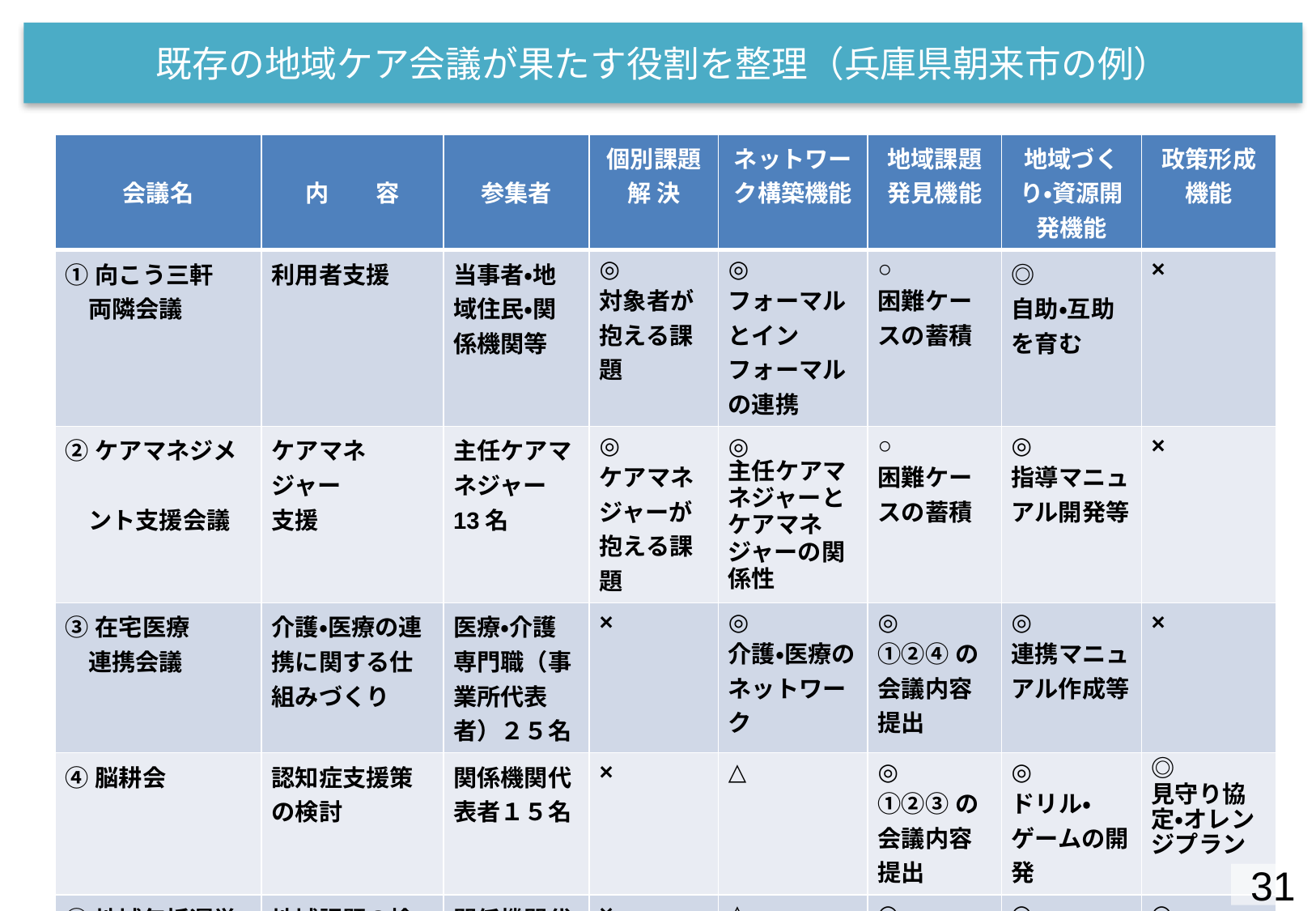

# 既存の地域ケア会議が果たす役割を整理（兵庫県朝来市の例）
| 会議名 | 内　　容 | 参集者 | 個別課題解 決 | ネットワーク構築機能 | 地域課題発見機能 | 地域づくり・資源開発機能 | 政策形成機能 |
| --- | --- | --- | --- | --- | --- | --- | --- |
| ①向こう三軒 　両隣会議 | 利用者支援 | 当事者・地域住民・関係機関等 | ◎ 対象者が抱える課題 | ◎ フォーマルとインフォーマルの連携 | ○ 困難ケースの蓄積 | ◎ 自助・互助を育む | × |
| ②ケアマネジメ　 　ント支援会議 | ケアマネジャー 支援 | 主任ケアマネジャー13名 | ◎ ケアマネジャーが抱える課題 | ◎ 主任ケアマネジャーとケアマネジャーの関係性 | ○ 困難ケースの蓄積 | ◎ 指導マニュアル開発等 | × |
| ③在宅医療 　連携会議 | 介護・医療の連携に関する仕組みづくり | 医療・介護専門職（事業所代表者）２５名 | × | ◎ 介護・医療のネットワーク | ◎ ①②④の会議内容提出 | ◎ 連携マニュアル作成等 | × |
| ④脳耕会 | 認知症支援策の検討 | 関係機関代表者１５名 | × | △ | ◎ ①②③の会議内容提出 | ◎ ドリル・ゲームの開発 | ◎ 見守り協定・オレンジプラン |
| ⑤地域包括運営協議会・介護保険事業計画策定委員会 | 地域課題の検討 | 関係機関代表者１５名 | × | △ | ◎ ①～④の会議内容提出 | ◎ | ◎ 介護保険事業計画 |
31